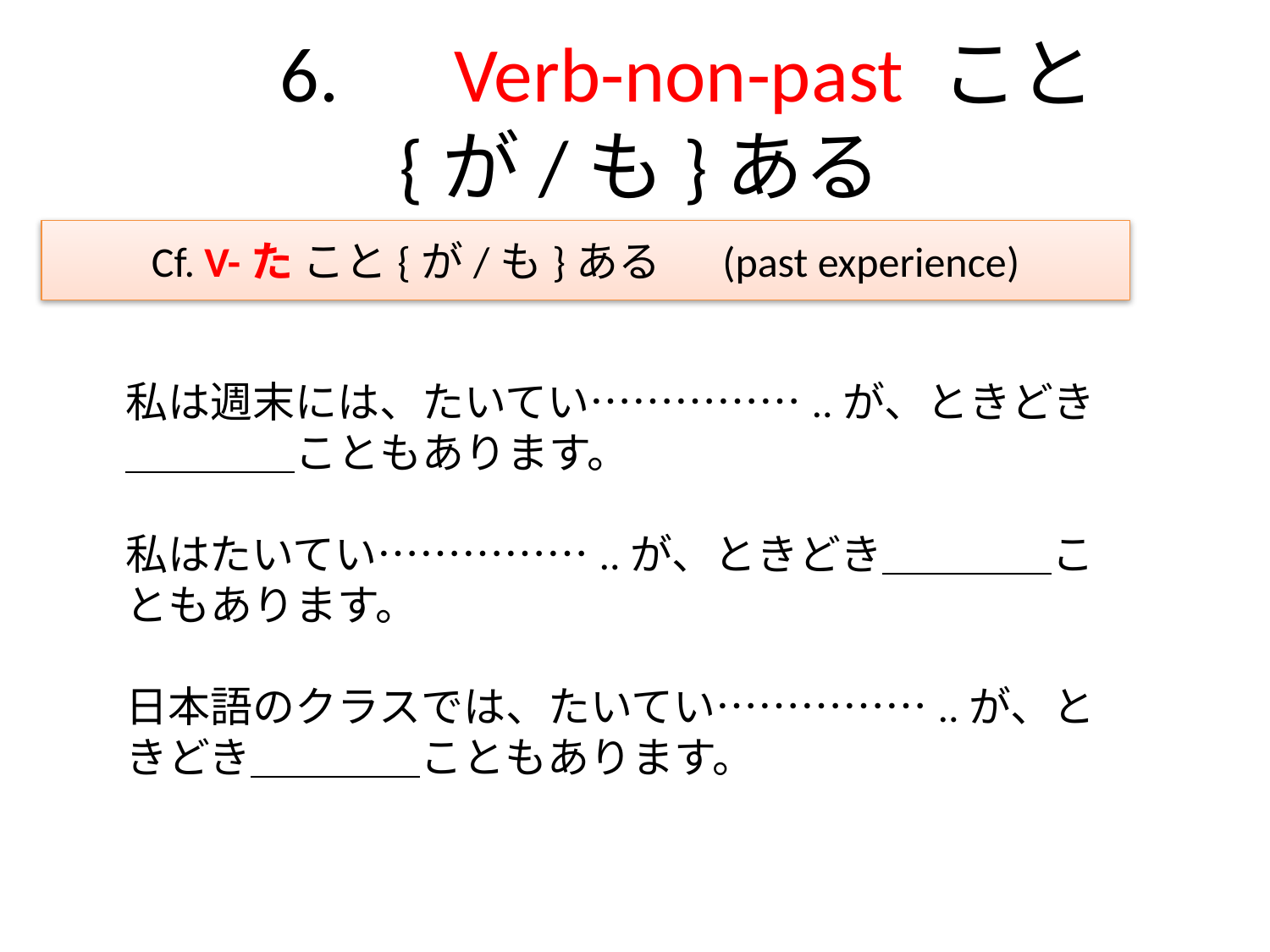

# 6.　Verb-non-past こと{が/も}ある
Cf. V-た こと{が/も}ある 　(past experience)
私は週末には、たいてい……………..が、ときどき＿＿＿＿こともあります。

私はたいてい……………..が、ときどき＿＿＿＿こともあります。

日本語のクラスでは、たいてい……………..が、ときどき＿＿＿＿こともあります。